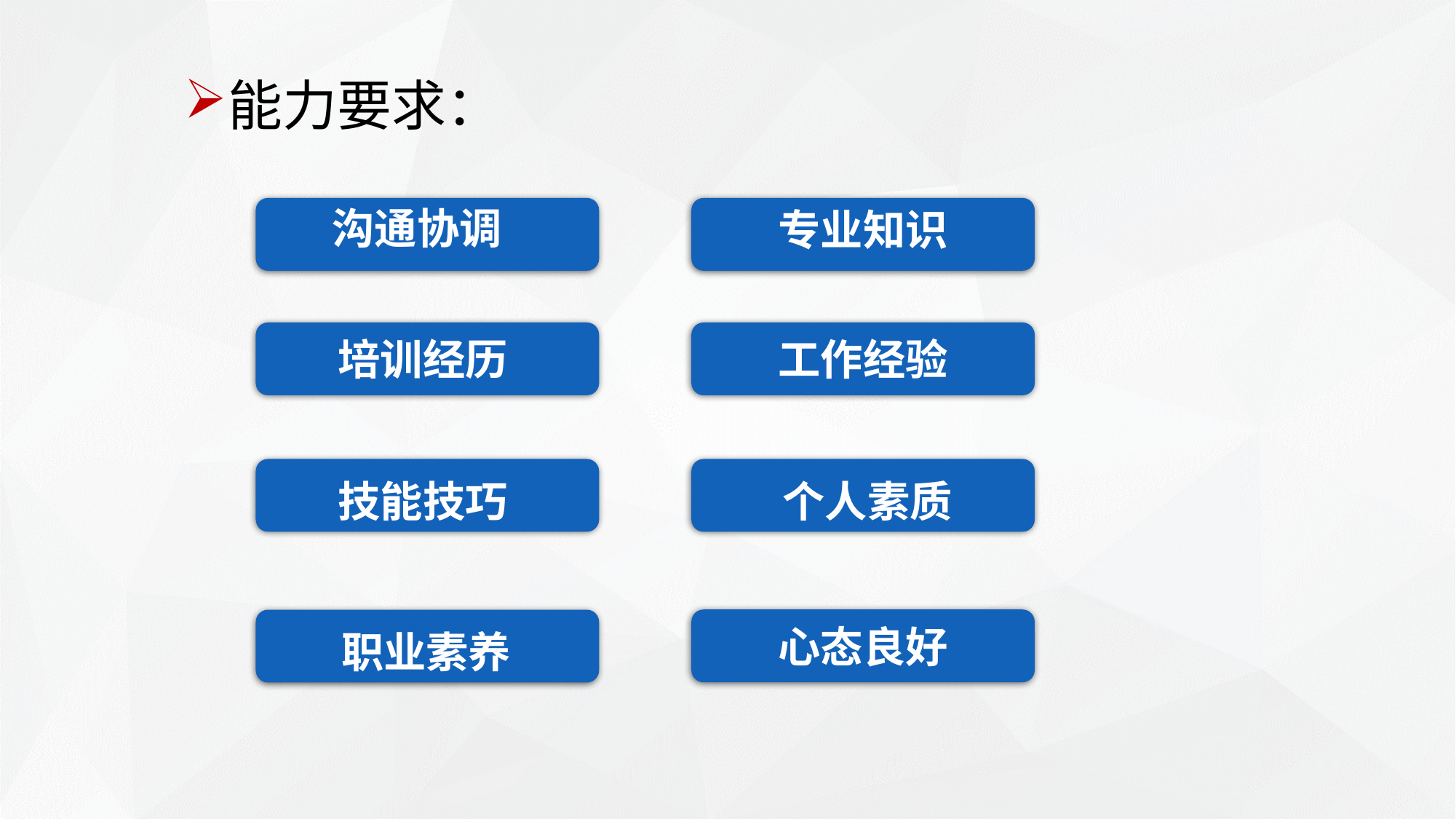

# 能力要求：
沟通协调

专业知识

培训经历
工作经验

技能技巧
个人素质

心态良好
职业素养